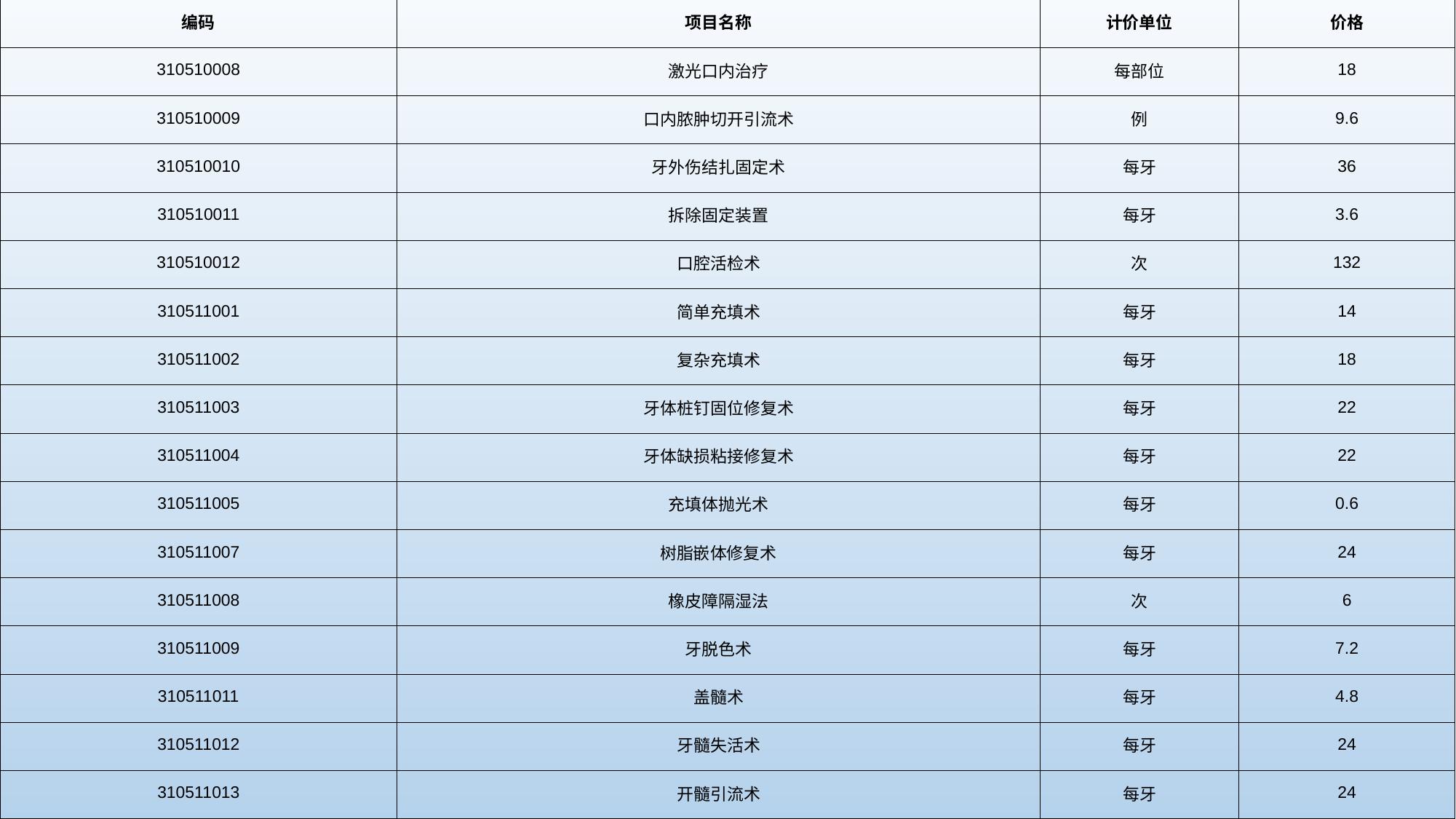

| 编码 | 项目名称 | 计价单位 | 价格 |
| --- | --- | --- | --- |
| 310510008 | 激光口内治疗 | 每部位 | 18 |
| 310510009 | 口内脓肿切开引流术 | 例 | 9.6 |
| 310510010 | 牙外伤结扎固定术 | 每牙 | 36 |
| 310510011 | 拆除固定装置 | 每牙 | 3.6 |
| 310510012 | 口腔活检术 | 次 | 132 |
| 310511001 | 简单充填术 | 每牙 | 14 |
| 310511002 | 复杂充填术 | 每牙 | 18 |
| 310511003 | 牙体桩钉固位修复术 | 每牙 | 22 |
| 310511004 | 牙体缺损粘接修复术 | 每牙 | 22 |
| 310511005 | 充填体抛光术 | 每牙 | 0.6 |
| 310511007 | 树脂嵌体修复术 | 每牙 | 24 |
| 310511008 | 橡皮障隔湿法 | 次 | 6 |
| 310511009 | 牙脱色术 | 每牙 | 7.2 |
| 310511011 | 盖髓术 | 每牙 | 4.8 |
| 310511012 | 牙髓失活术 | 每牙 | 24 |
| 310511013 | 开髓引流术 | 每牙 | 24 |